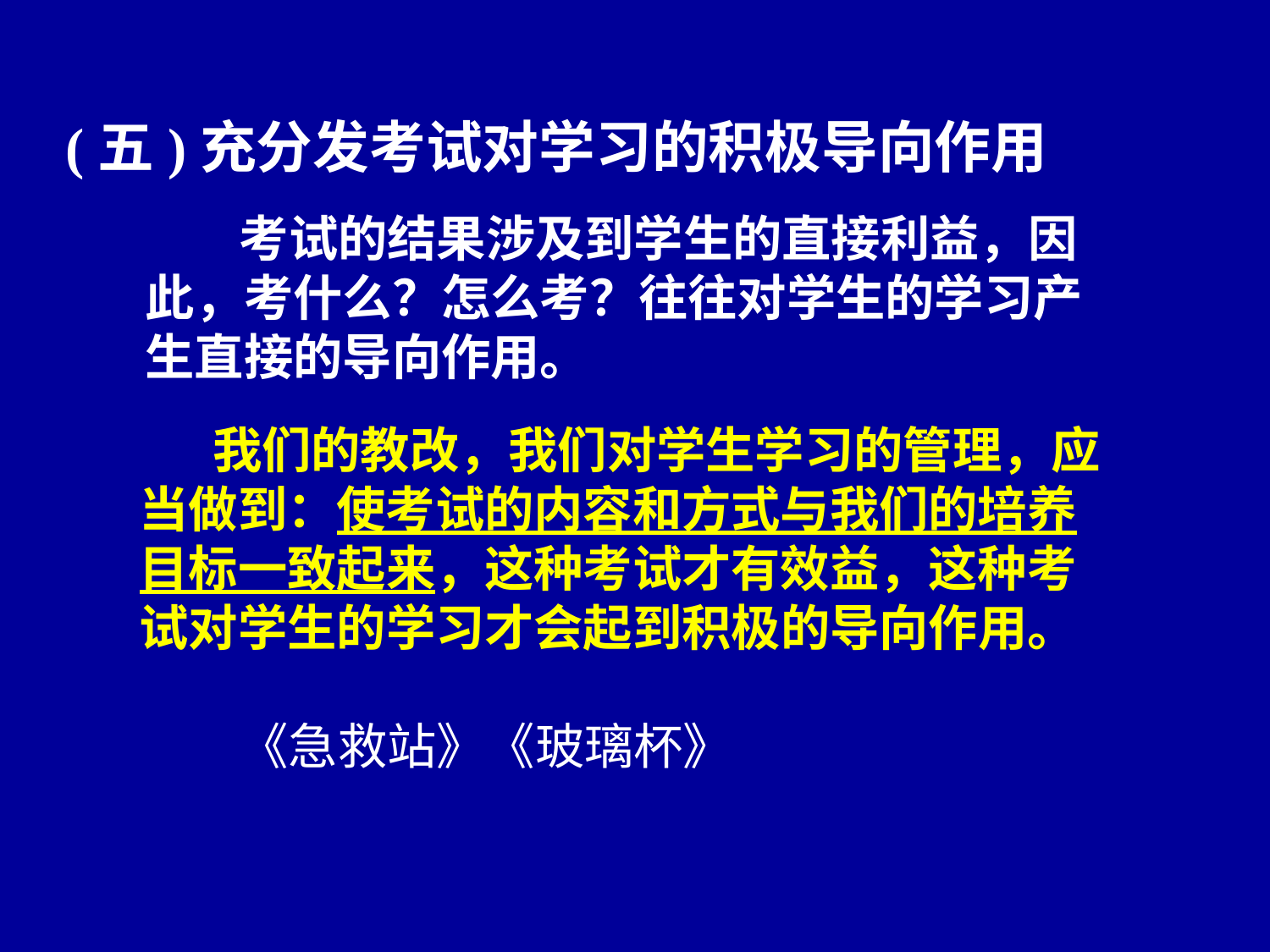

(五)充分发考试对学习的积极导向作用
        考试的结果涉及到学生的直接利益，因此，考什么？怎么考？往往对学生的学习产生直接的导向作用。
      我们的教改，我们对学生学习的管理，应当做到：使考试的内容和方式与我们的培养目标一致起来，这种考试才有效益，这种考试对学生的学习才会起到积极的导向作用。

        《急救站》《玻璃杯》